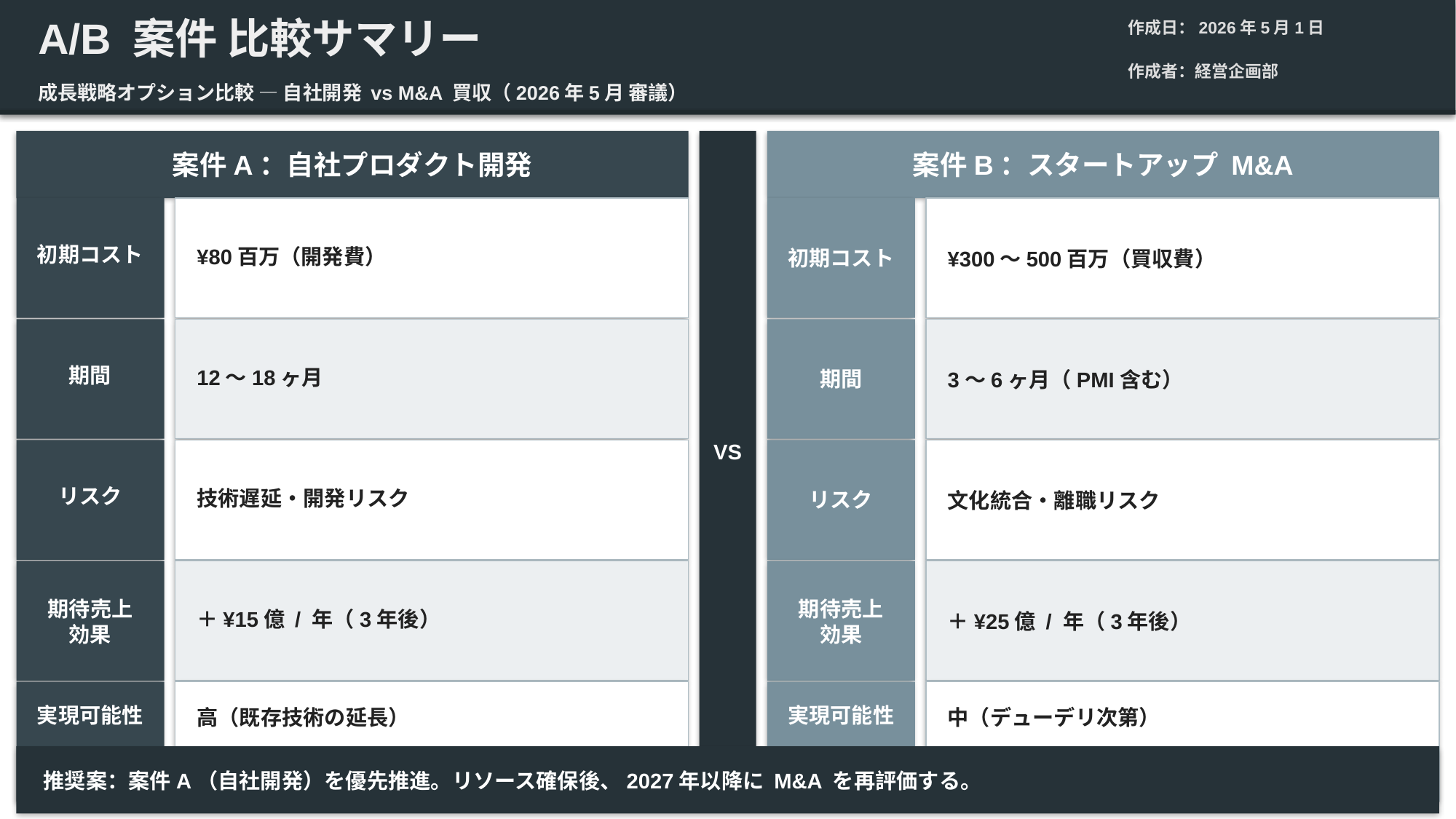

A/B 案件 比較サマリー
作成日：2026年5月1日
作成者：経営企画部
成長戦略オプション比較 — 自社開発 vs M&A 買収（2026年5月 審議）

案件A：自社プロダクト開発
案件B：スタートアップ M&A

初期コスト
¥80百万（開発費）
初期コスト
¥300〜500百万（買収費）

期間
12〜18ヶ月
期間
3〜6ヶ月（PMI含む）
VS

リスク
技術遅延・開発リスク
リスク
文化統合・離職リスク

期待売上
効果
期待売上
効果
＋¥15億 / 年（3年後）
＋¥25億 / 年（3年後）

実現可能性
実現可能性
高（既存技術の延長）
中（デューデリ次第）

推奨案：案件A（自社開発）を優先推進。リソース確保後、2027年以降に M&A を再評価する。